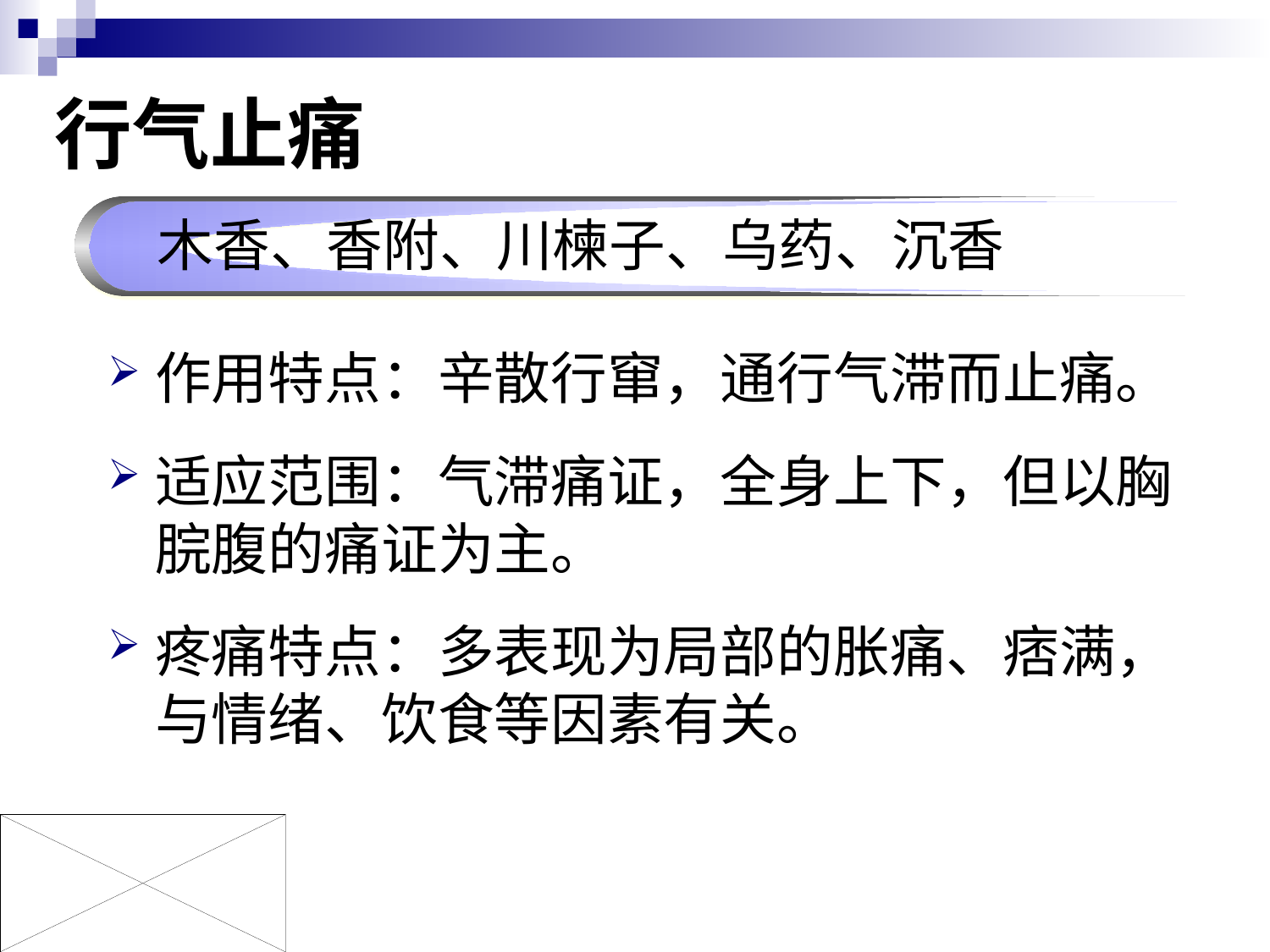

# 行气止痛

木香、香附、川楝子、乌药、沉香
作用特点：辛散行窜，通行气滞而止痛。
适应范围：气滞痛证，全身上下，但以胸脘腹的痛证为主。
疼痛特点：多表现为局部的胀痛、痞满，与情绪、饮食等因素有关。